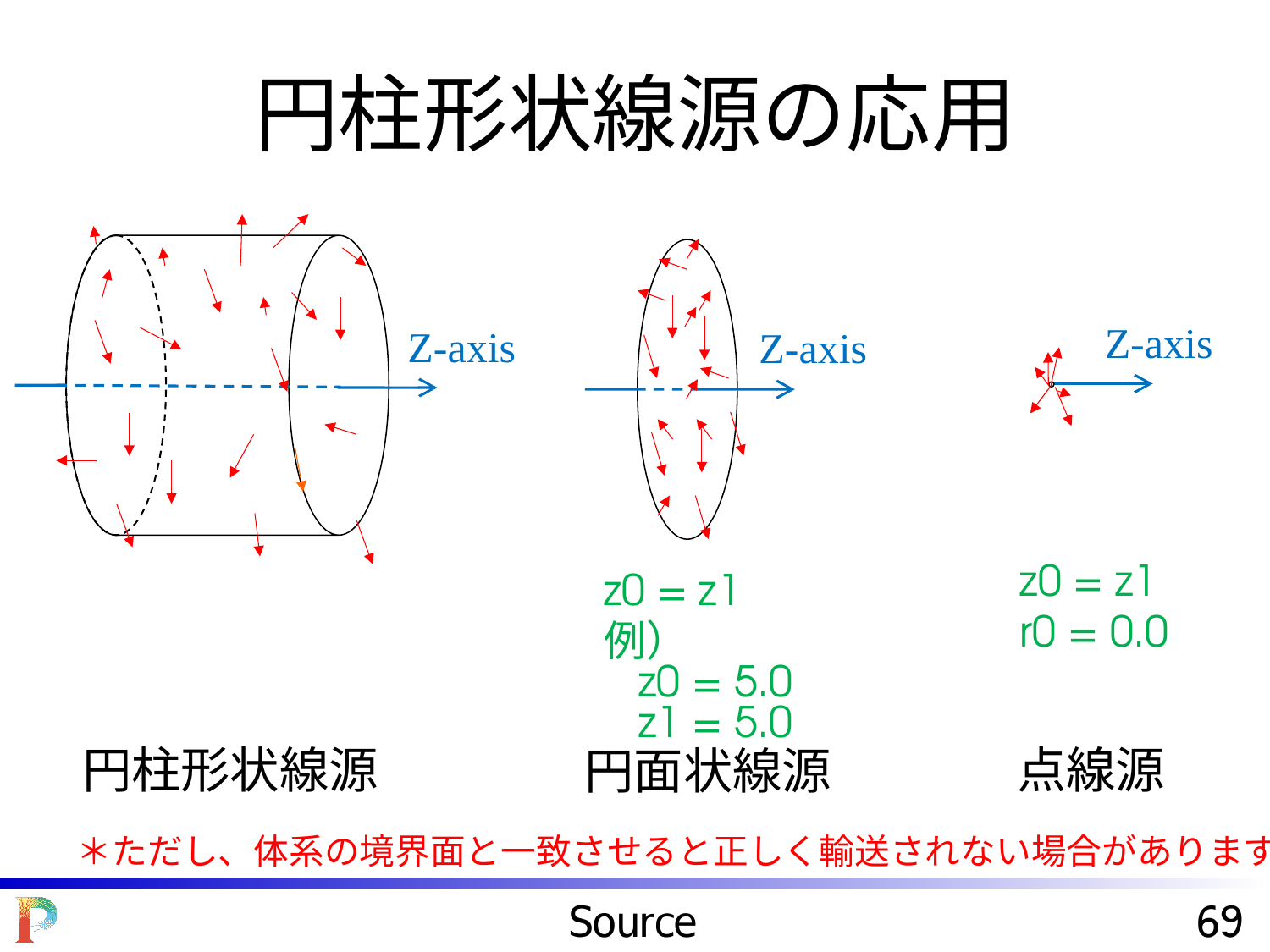

円柱形状線源の応用

Z-axis
Z-axis
Z-axis

z0 = z1
r0 = 0.0
z0 = z1
例）
   z0 = 5.0
   z1 = 5.0
円柱形状線源
点線源
円面状線源
＊ただし、体系の境界面と一致させると正しく輸送されない場合があります。
Source